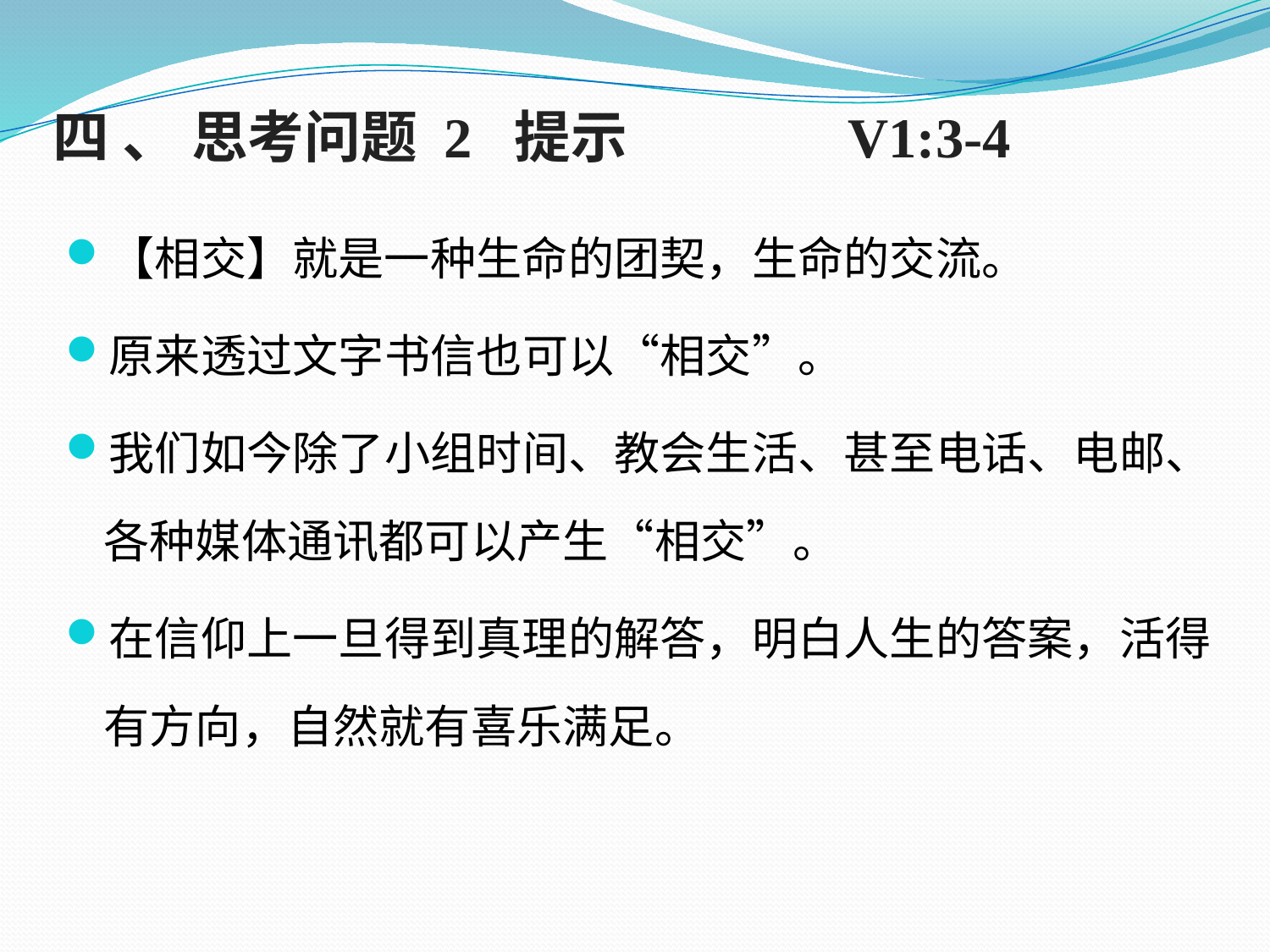

# 四 、 思考问题 2  提示                V1:3-4
【相交】就是一种生命的团契，生命的交流。
原来透过文字书信也可以“相交”。
我们如今除了小组时间、教会生活、甚至电话、电邮、各种媒体通讯都可以产生“相交”。
在信仰上一旦得到真理的解答，明白人生的答案，活得有方向，自然就有喜乐满足。